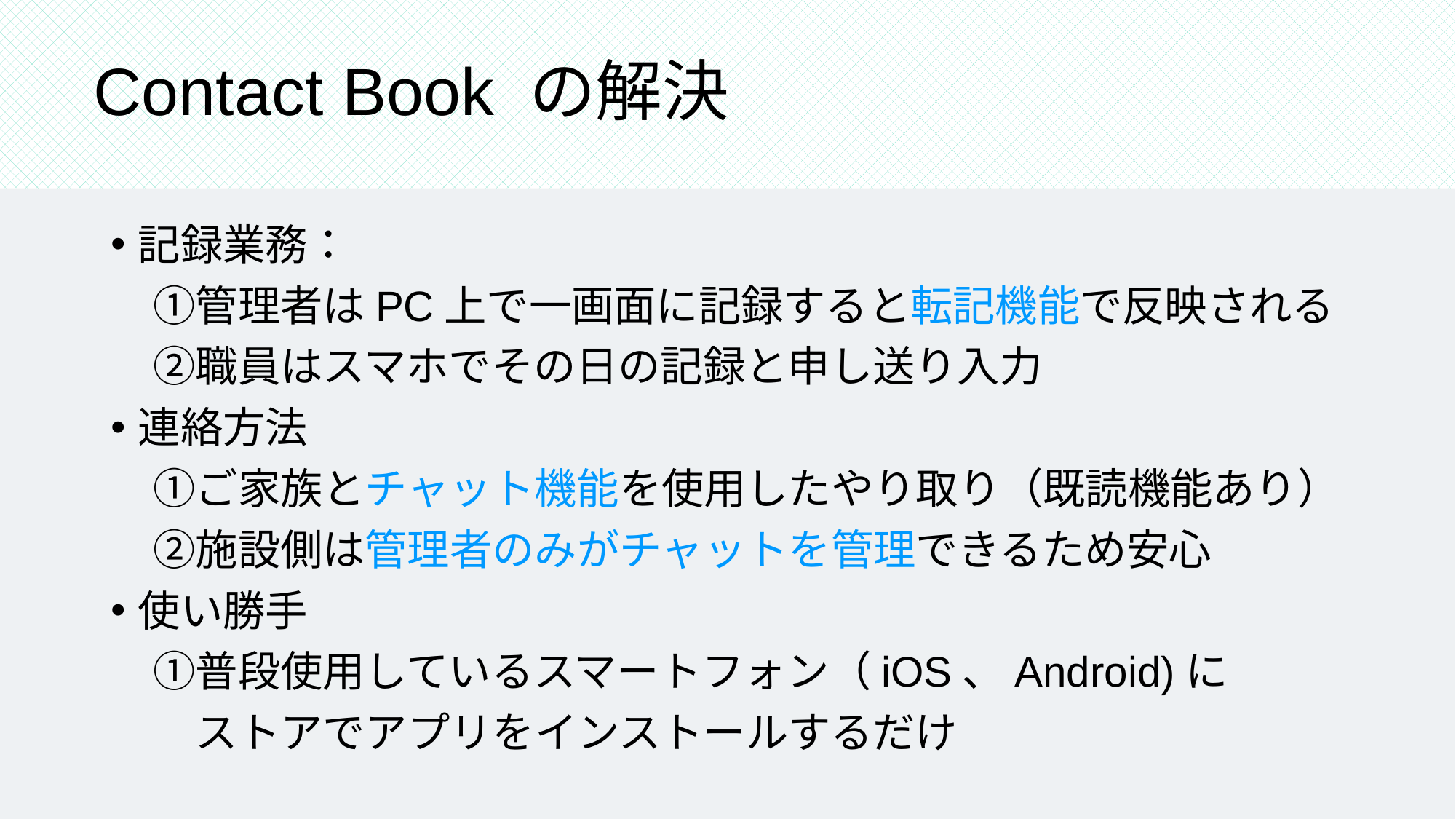

# Contact Book の解決
記録業務：
　①管理者はPC上で一画面に記録すると転記機能で反映される
　②職員はスマホでその日の記録と申し送り入力
連絡方法
　①ご家族とチャット機能を使用したやり取り（既読機能あり）
　②施設側は管理者のみがチャットを管理できるため安心
使い勝手
　①普段使用しているスマートフォン（iOS、Android)に
　　ストアでアプリをインストールするだけ